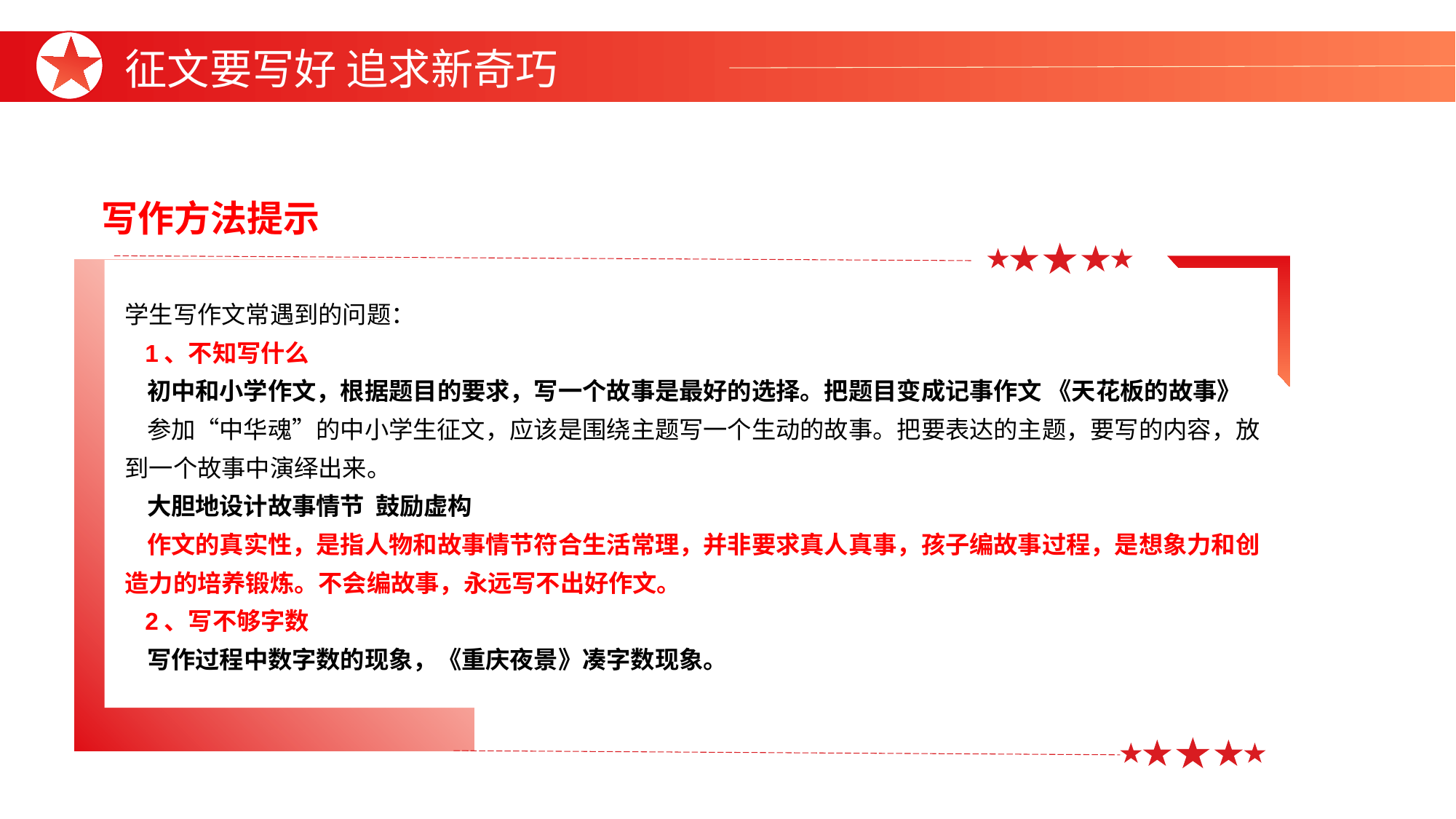

征文要写好 追求新奇巧
写作方法提示

学生写作文常遇到的问题：
   1、不知写什么
   初中和小学作文，根据题目的要求，写一个故事是最好的选择。把题目变成记事作文 《天花板的故事》
   参加“中华魂”的中小学生征文，应该是围绕主题写一个生动的故事。把要表达的主题，要写的内容，放到一个故事中演绎出来。
   大胆地设计故事情节  鼓励虚构
   作文的真实性，是指人物和故事情节符合生活常理，并非要求真人真事，孩子编故事过程，是想象力和创造力的培养锻炼。不会编故事，永远写不出好作文。
   2、写不够字数
   写作过程中数字数的现象，《重庆夜景》凑字数现象。